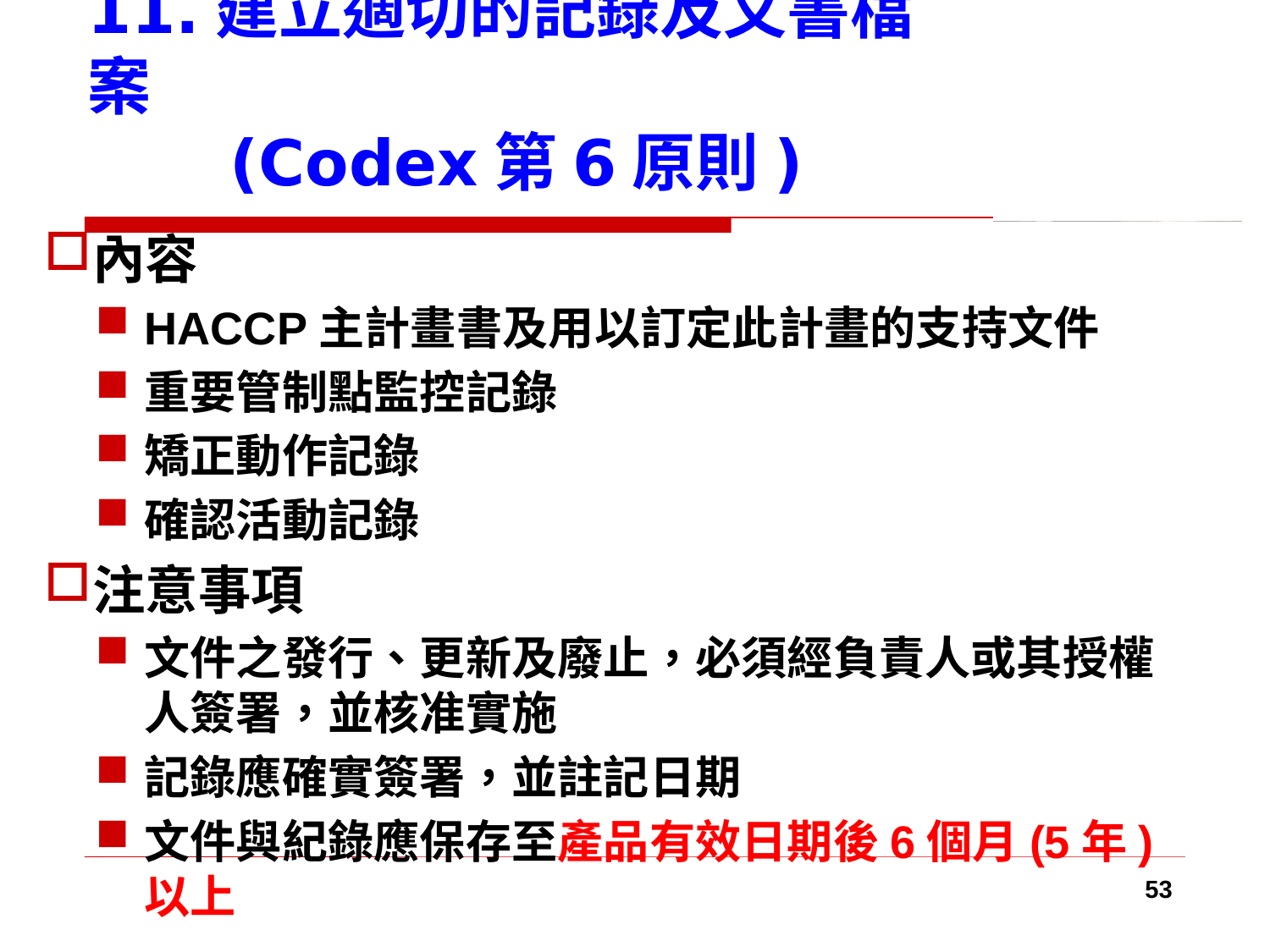

# 11.建立適切的記錄及文書檔案 　　(Codex第6原則)
內容
HACCP主計畫書及用以訂定此計畫的支持文件
重要管制點監控記錄
矯正動作記錄
確認活動記錄
注意事項
文件之發行、更新及廢止，必須經負責人或其授權人簽署，並核准實施
記錄應確實簽署，並註記日期
文件與紀錄應保存至產品有效日期後6個月(5年)以上
53